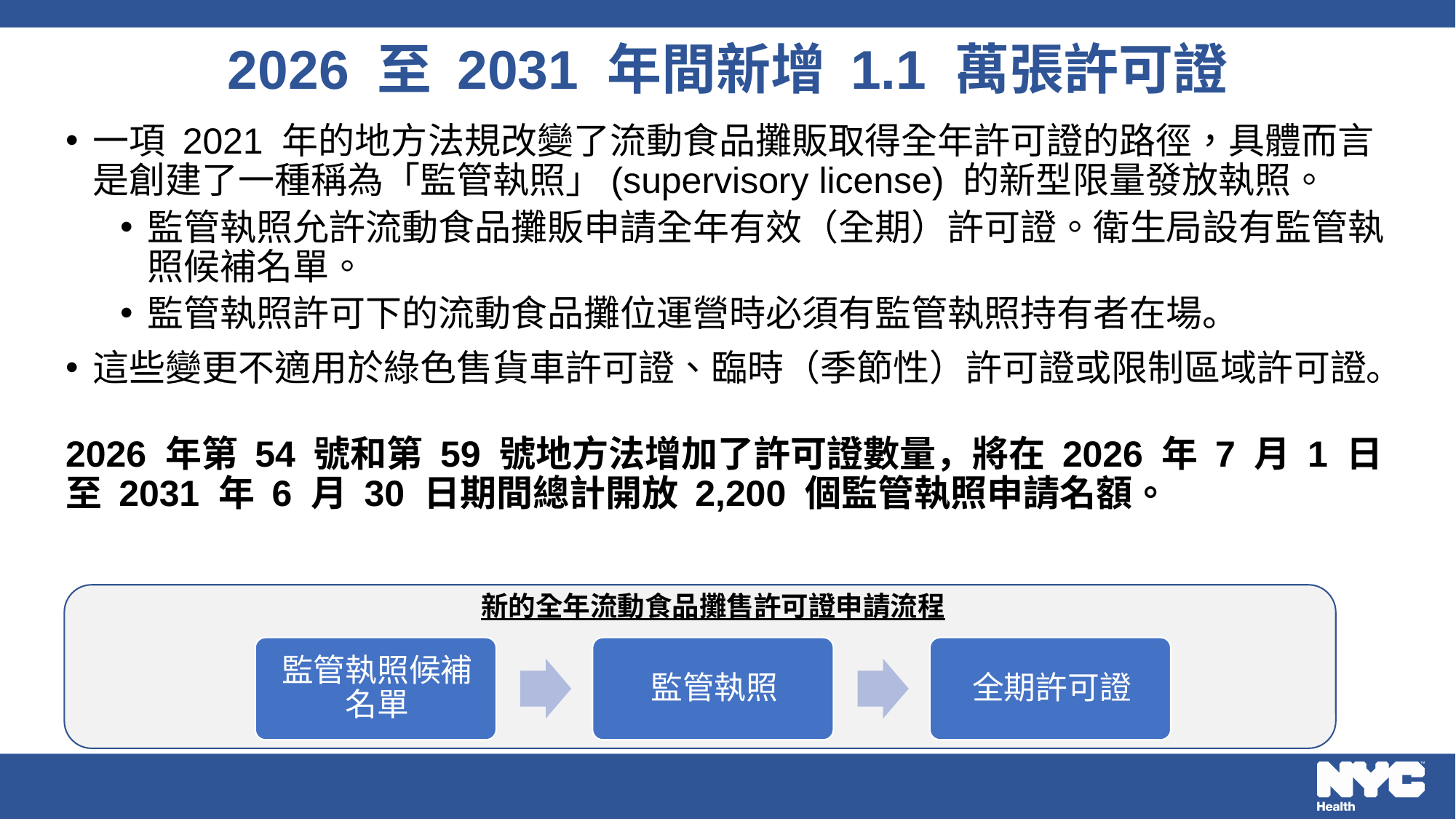

# 2026 至 2031 年間新增 1.1 萬張許可證
一項 2021 年的地方法規改變了流動食品攤販取得全年許可證的路徑，具體而言是創建了一種稱為「監管執照」(supervisory license) 的新型限量發放執照。
監管執照允許流動食品攤販申請全年有效（全期）許可證。衛生局設有監管執照候補名單。
監管執照許可下的流動食品攤位運營時必須有監管執照持有者在場。
這些變更不適用於綠色售貨車許可證、臨時（季節性）許可證或限制區域許可證。

2026 年第 54 號和第 59 號地方法增加了許可證數量，將在 2026 年 7 月 1 日至 2031 年 6 月 30 日期間總計開放 2,200 個監管執照申請名額。
新的全年流動食品攤售許可證申請流程

監管執照候補名單

監管執照

全期許可證